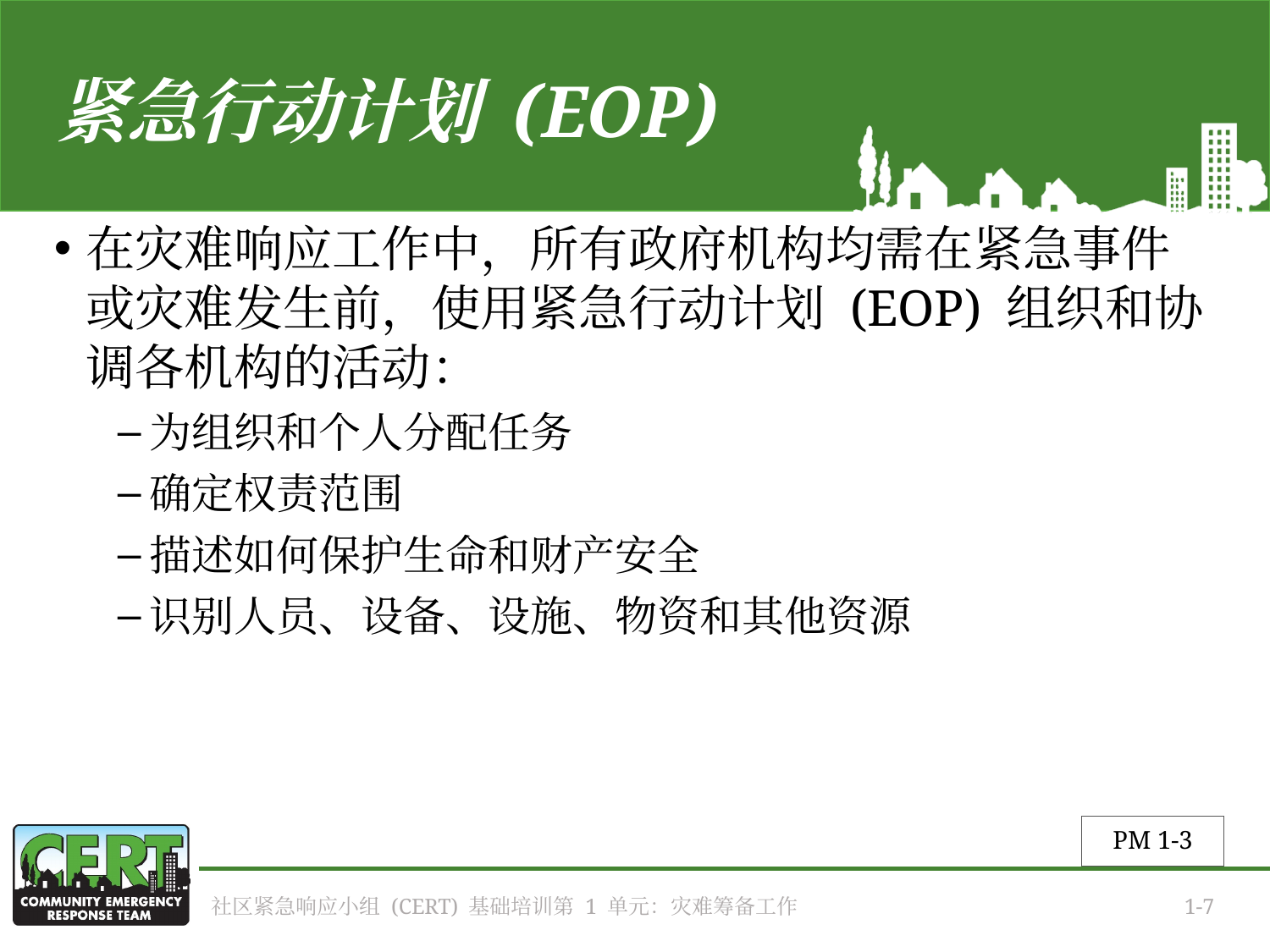

# 紧急行动计划 (EOP)
在灾难响应工作中，所有政府机构均需在紧急事件或灾难发生前，使用紧急行动计划 (EOP) 组织和协调各机构的活动：
为组织和个人分配任务
确定权责范围
描述如何保护生命和财产安全
识别人员、设备、设施、物资和其他资源
PM 1-3
社区紧急响应小组 (CERT) 基础培训第 1 单元：灾难筹备工作
1-7